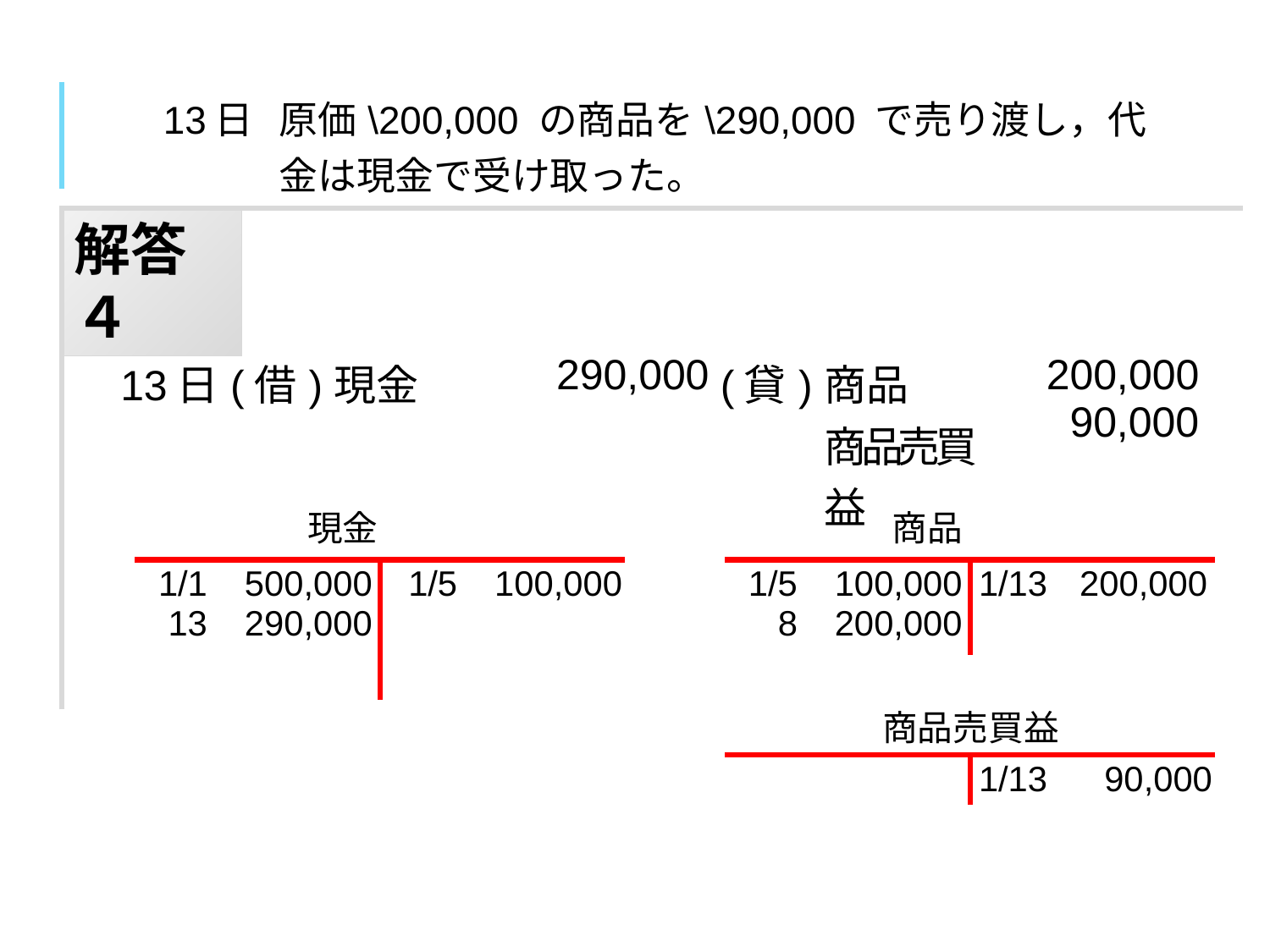

| 13日 | 原価\200,000 の商品を\290,000 で売り渡し，代金は現金で受け取った。 |
| --- | --- |
解答４

| 13日 | (借) | 現金 | 290,000 | (貸) | 商品 商品売買益 | 200,000 90,000 |
| --- | --- | --- | --- | --- | --- | --- |
現金
1/1
 500,000
1/5
 100,000
商品
1/5
 100,000
 8
 200,000
1/13
 200,000
 13
 290,000
商品売買益
1/13
90,000